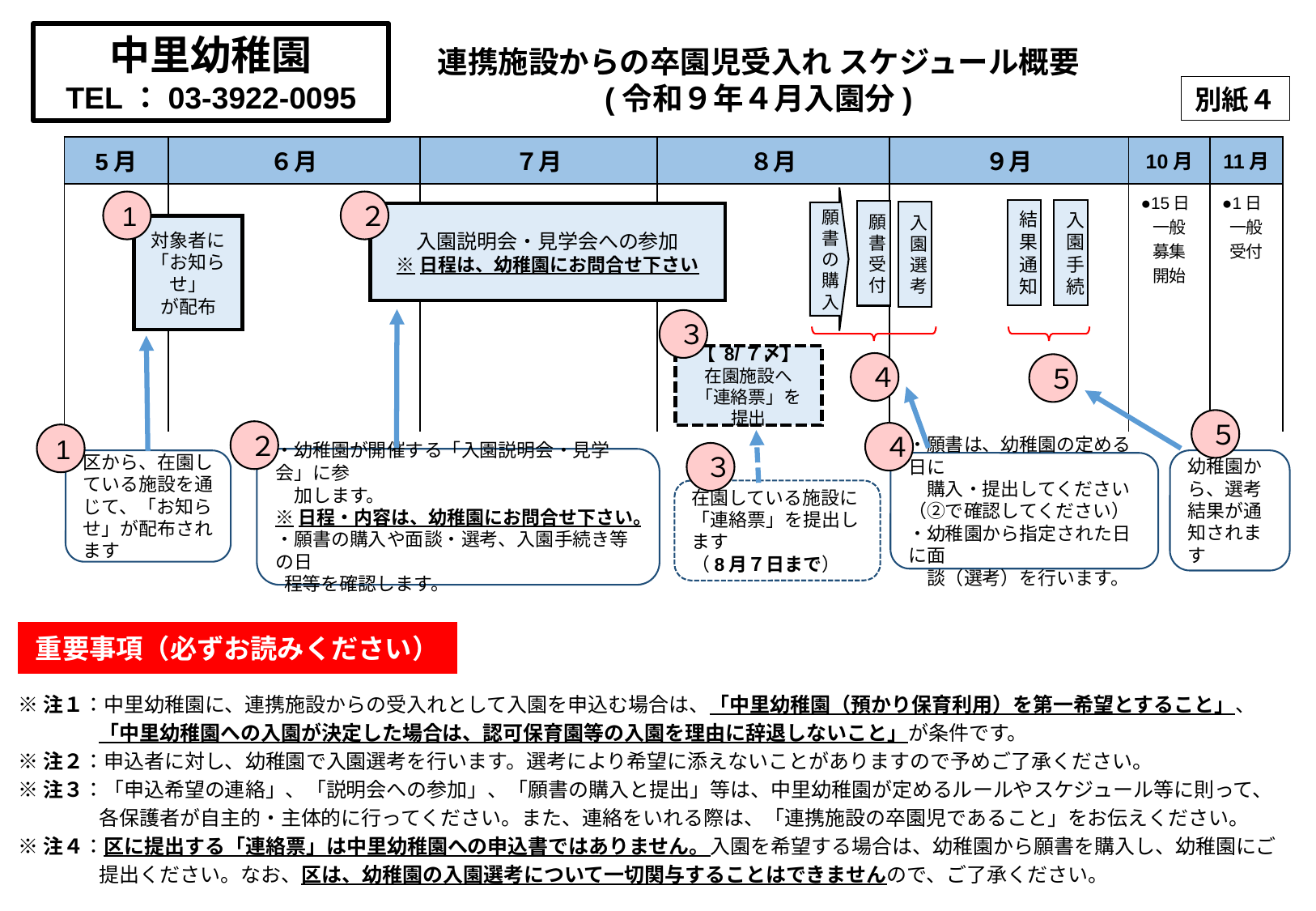

中里幼稚園
TEL：03-3922-0095
連携施設からの卒園児受入れ スケジュール概要
(令和９年４月入園分)
別紙４
|  |  | 5月 | ６月 | ７月 | ８月 | ９月 | 10月 | 11月 |
| --- | --- | --- | --- | --- | --- | --- | --- | --- |
|  |  |  |  |  |  |  | ●15日 一般 募集 開始 | ●1日 一般 受付 |
|  |  |  |  |  |  |  |  |  |
願書の
購入
1
２
結果通知
入園手続
願書受付
入園選考
入園説明会・見学会への参加
※日程は、幼稚園にお問合せ下さい
対象者に
「お知らせ」
が配布

３
【 8/７〆】
在園施設へ
「連絡票」を提出
４
５
５
２
４
1
３
・幼稚園が開催する「入園説明会・見学会」に参
　加します。
※日程・内容は、幼稚園にお問合せ下さい。
・願書の購入や面談・選考、入園手続き等の日
 程等を確認します。
区から、在園している施設を通じて、「お知らせ」が配布されます

幼稚園から、選考結果が通知されます

・願書は、幼稚園の定める日に
　購入・提出してください
（②で確認してください）
・幼稚園から指定された日に面
　談（選考）を行います。
在園している施設に「連絡票」を提出します
（8月７日まで）
重要事項（必ずお読みください）
※注１：中里幼稚園に、連携施設からの受入れとして入園を申込む場合は、「中里幼稚園（預かり保育利用）を第一希望とすること」、
　　　　「中里幼稚園への入園が決定した場合は、認可保育園等の入園を理由に辞退しないこと」が条件です。
※注２：申込者に対し、幼稚園で入園選考を行います。選考により希望に添えないことがありますので予めご了承ください。
※注３：「申込希望の連絡」、「説明会への参加」、「願書の購入と提出」等は、中里幼稚園が定めるルールやスケジュール等に則って、
　　　　各保護者が自主的・主体的に行ってください。また、連絡をいれる際は、「連携施設の卒園児であること」をお伝えください。
※注４：区に提出する「連絡票」は中里幼稚園への申込書ではありません。入園を希望する場合は、幼稚園から願書を購入し、幼稚園にご
　　　　提出ください。なお、区は、幼稚園の入園選考について一切関与することはできませんので、ご了承ください。